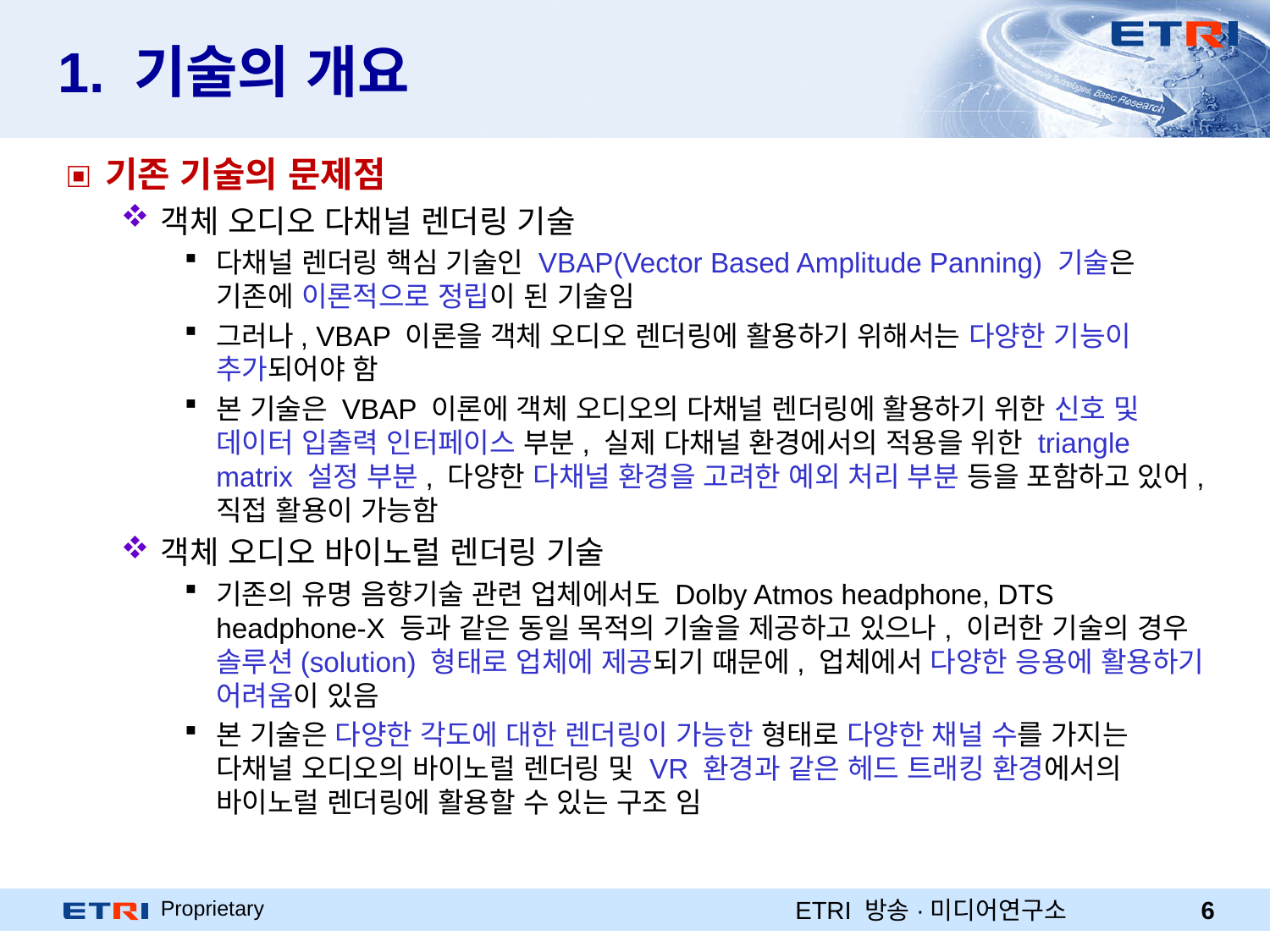

# 1. 기술의 개요
기존 기술의 문제점
객체 오디오 다채널 렌더링 기술
다채널 렌더링 핵심 기술인 VBAP(Vector Based Amplitude Panning) 기술은 기존에 이론적으로 정립이 된 기술임
그러나, VBAP 이론을 객체 오디오 렌더링에 활용하기 위해서는 다양한 기능이 추가되어야 함
본 기술은 VBAP 이론에 객체 오디오의 다채널 렌더링에 활용하기 위한 신호 및 데이터 입출력 인터페이스 부분, 실제 다채널 환경에서의 적용을 위한 triangle matrix 설정 부분, 다양한 다채널 환경을 고려한 예외 처리 부분 등을 포함하고 있어, 직접 활용이 가능함
객체 오디오 바이노럴 렌더링 기술
기존의 유명 음향기술 관련 업체에서도 Dolby Atmos headphone, DTS headphone-X 등과 같은 동일 목적의 기술을 제공하고 있으나, 이러한 기술의 경우 솔루션(solution) 형태로 업체에 제공되기 때문에, 업체에서 다양한 응용에 활용하기 어려움이 있음
본 기술은 다양한 각도에 대한 렌더링이 가능한 형태로 다양한 채널 수를 가지는 다채널 오디오의 바이노럴 렌더링 및 VR 환경과 같은 헤드 트래킹 환경에서의 바이노럴 렌더링에 활용할 수 있는 구조 임
ETRI 방송·미디어연구소
6